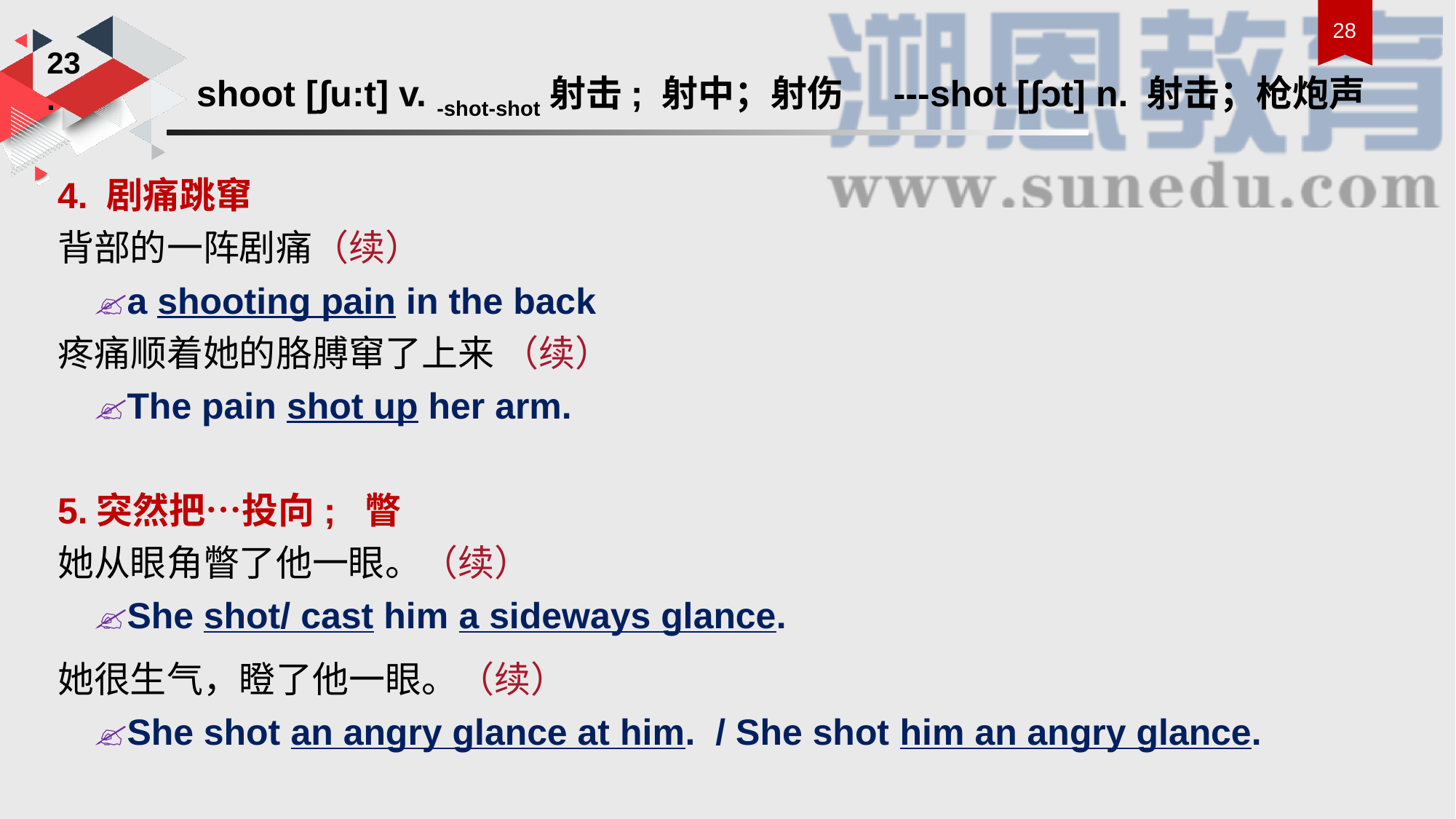

23.
shoot [ʃu:t] v. -shot-shot射击; 射中；射伤     ---shot [ʃɔt] n. 射击；枪炮声

4. 剧痛跳窜
背部的一阵剧痛（续）
    ✍a shooting pain in the back
疼痛顺着她的胳膊窜了上来 （续）
    ✍The pain shot up her arm.

5.突然把…投向;  瞥
她从眼角瞥了他一眼。（续）
    ✍She shot/ cast him a sideways glance.

她很生气，瞪了他一眼。（续）
    ✍She shot an angry glance at him.  / She shot him an angry glance.